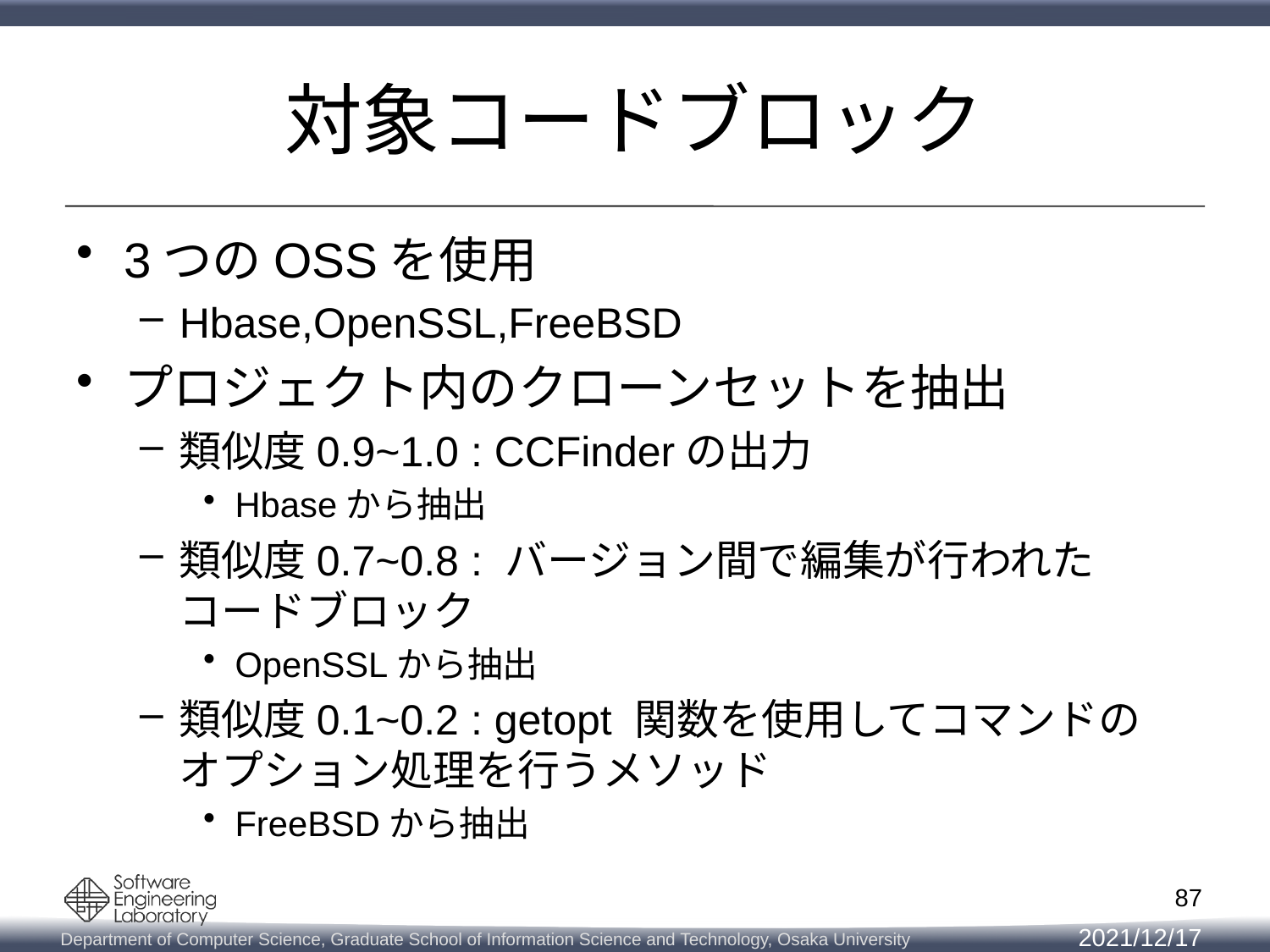

# 対象コードブロック
3つのOSSを使用
Hbase,OpenSSL,FreeBSD
プロジェクト内のクローンセットを抽出
類似度0.9~1.0 : CCFinderの出力
Hbaseから抽出
類似度0.7~0.8 : バージョン間で編集が行われた
コードブロック
OpenSSLから抽出
類似度0.1~0.2 : getopt 関数を使用してコマンドの
オプション処理を行うメソッド
FreeBSDから抽出
87
2021/12/17